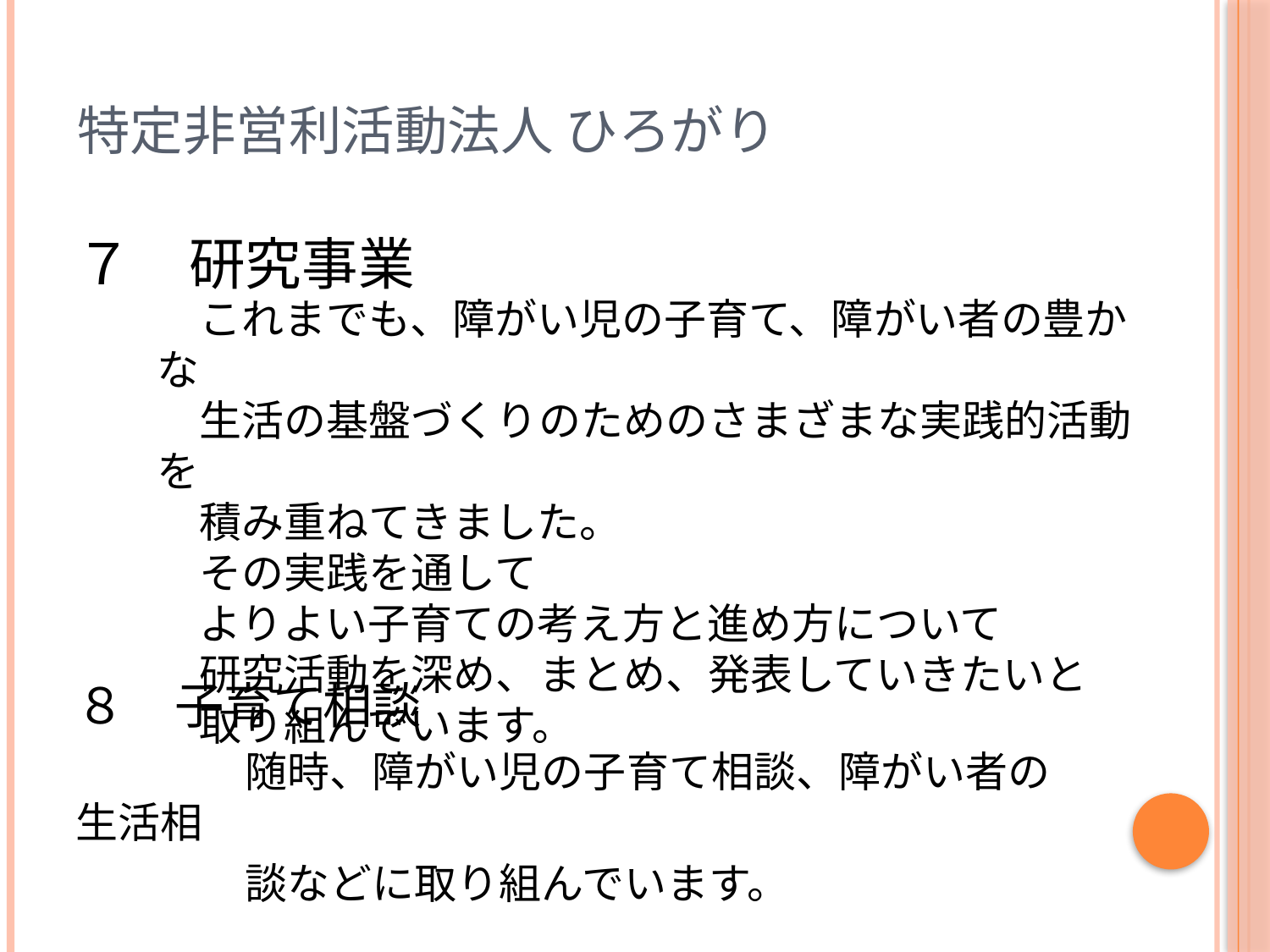

# 特定非営利活動法人 ひろがり
７　研究事業

８　子育て相談
　　　　随時、障がい児の子育て相談、障がい者の生活相
　　　　談などに取り組んでいます。

　これまでも、障がい児の子育て、障がい者の豊かな
　生活の基盤づくりのためのさまざまな実践的活動を
　積み重ねてきました。
　その実践を通して
　よりよい子育ての考え方と進め方について
　研究活動を深め、まとめ、発表していきたいと
　取り組んでいます。